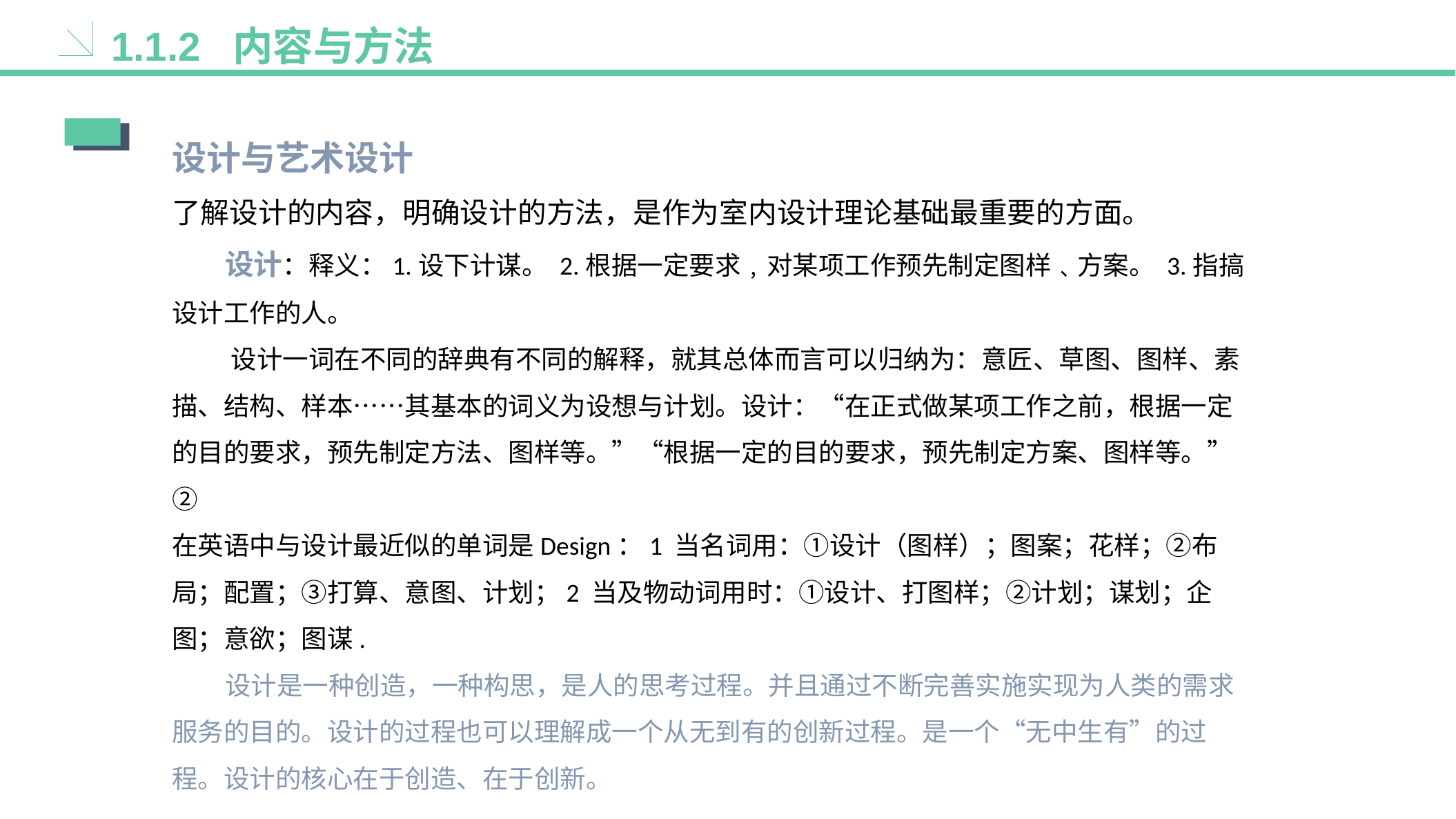

1.1.2  内容与方法
设计与艺术设计
了解设计的内容，明确设计的方法，是作为室内设计理论基础最重要的方面。
        设计：释义：1.设下计谋。 2.根据一定要求﹐对某项工作预先制定图样﹑方案。 3.指搞设计工作的人。
         设计一词在不同的辞典有不同的解释，就其总体而言可以归纳为：意匠、草图、图样、素描、结构、样本……其基本的词义为设想与计划。设计：“在正式做某项工作之前，根据一定的目的要求，预先制定方法、图样等。”“根据一定的目的要求，预先制定方案、图样等。”②
在英语中与设计最近似的单词是Design：1 当名词用：①设计（图样）；图案；花样；②布局；配置；③打算、意图、计划；2 当及物动词用时：①设计、打图样；②计划；谋划；企图；意欲；图谋.
        设计是一种创造，一种构思，是人的思考过程。并且通过不断完善实施实现为人类的需求服务的目的。设计的过程也可以理解成一个从无到有的创新过程。是一个“无中生有”的过程。设计的核心在于创造、在于创新。